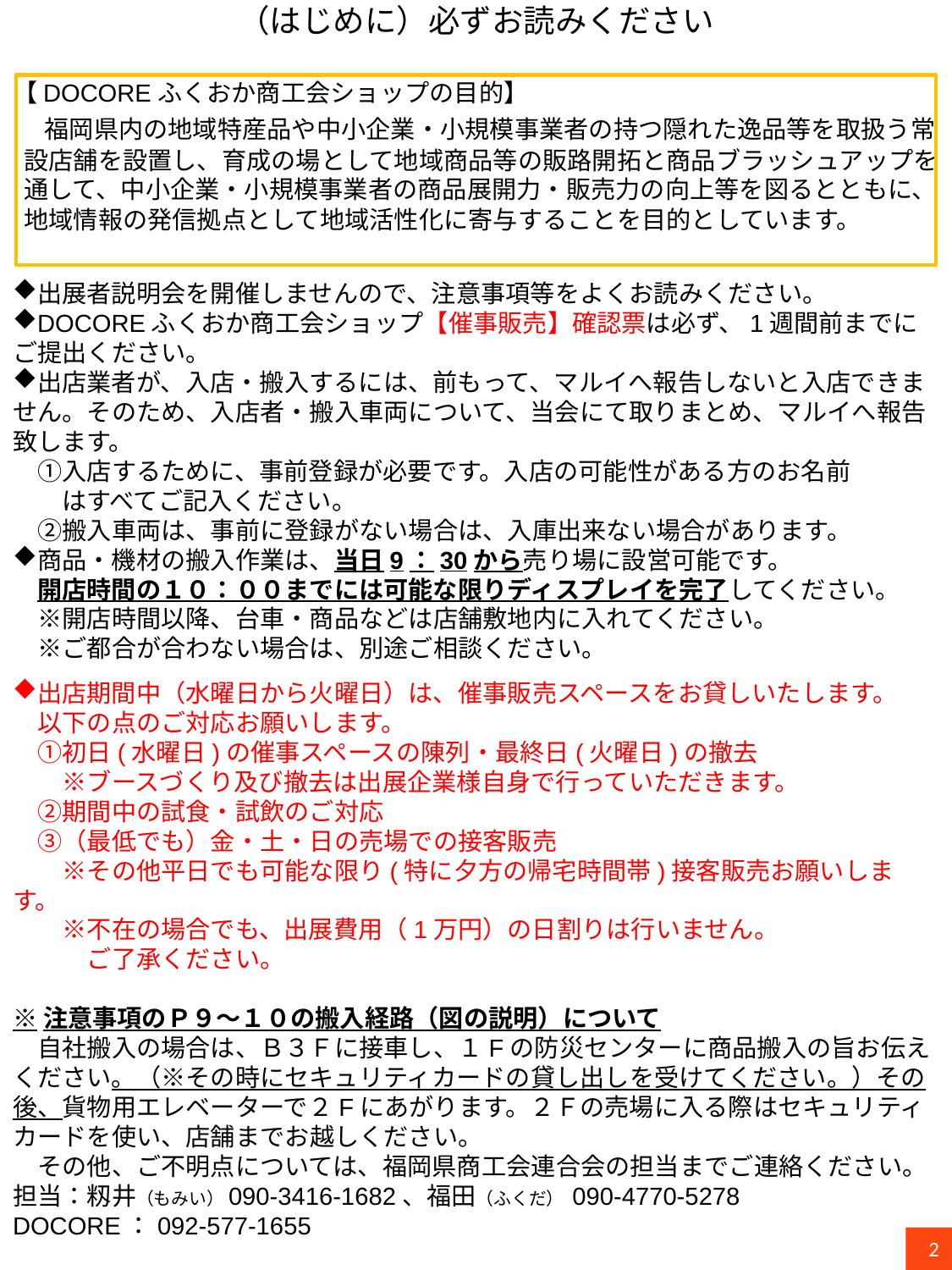

（はじめに）必ずお読みください

【DOCOREふくおか商工会ショップの目的】
　福岡県内の地域特産品や中小企業・小規模事業者の持つ隠れた逸品等を取扱う常
 設店舗を設置し、育成の場として地域商品等の販路開拓と商品ブラッシュアップを
 通して、中小企業・小規模事業者の商品展開力・販売力の向上等を図るとともに、
 地域情報の発信拠点として地域活性化に寄与することを目的としています。

出展者説明会を開催しませんので、注意事項等をよくお読みください。
DOCOREふくおか商工会ショップ【催事販売】確認票は必ず、1週間前までにご提出ください。
出店業者が、入店・搬入するには、前もって、マルイへ報告しないと入店できません。そのため、入店者・搬入車両について、当会にて取りまとめ、マルイへ報告致します。
　①入店するために、事前登録が必要です。入店の可能性がある方のお名前
　　はすべてご記入ください。
　②搬入車両は、事前に登録がない場合は、入庫出来ない場合があります。
商品・機材の搬入作業は、当日9：30から売り場に設営可能です。
　開店時間の１０：００までには可能な限りディスプレイを完了してください。
　※開店時間以降、台車・商品などは店舗敷地内に入れてください。
　※ご都合が合わない場合は、別途ご相談ください。

出店期間中（水曜日から火曜日）は、催事販売スペースをお貸しいたします。
　以下の点のご対応お願いします。
　①初日(水曜日)の催事スペースの陳列・最終日(火曜日)の撤去
　　※ブースづくり及び撤去は出展企業様自身で行っていただきます。
　②期間中の試食・試飲のご対応
　③（最低でも）金・土・日の売場での接客販売
　　※その他平日でも可能な限り(特に夕方の帰宅時間帯)接客販売お願いします。
　　※不在の場合でも、出展費用（1万円）の日割りは行いません。
　　　ご了承ください。

※注意事項のＰ９～１０の搬入経路（図の説明）について
　自社搬入の場合は、Ｂ３Ｆに接車し、１Fの防災センターに商品搬入の旨お伝えください。（※その時にセキュリティカードの貸し出しを受けてください。）その後、貨物用エレベーターで２Fにあがります。２Ｆの売場に入る際はセキュリティカードを使い、店舗までお越しください。
　その他、ご不明点については、福岡県商工会連合会の担当までご連絡ください。
担当：籾井（もみい）090-3416-1682、福田（ふくだ） 090-4770-5278
DOCORE：092-577-1655

2